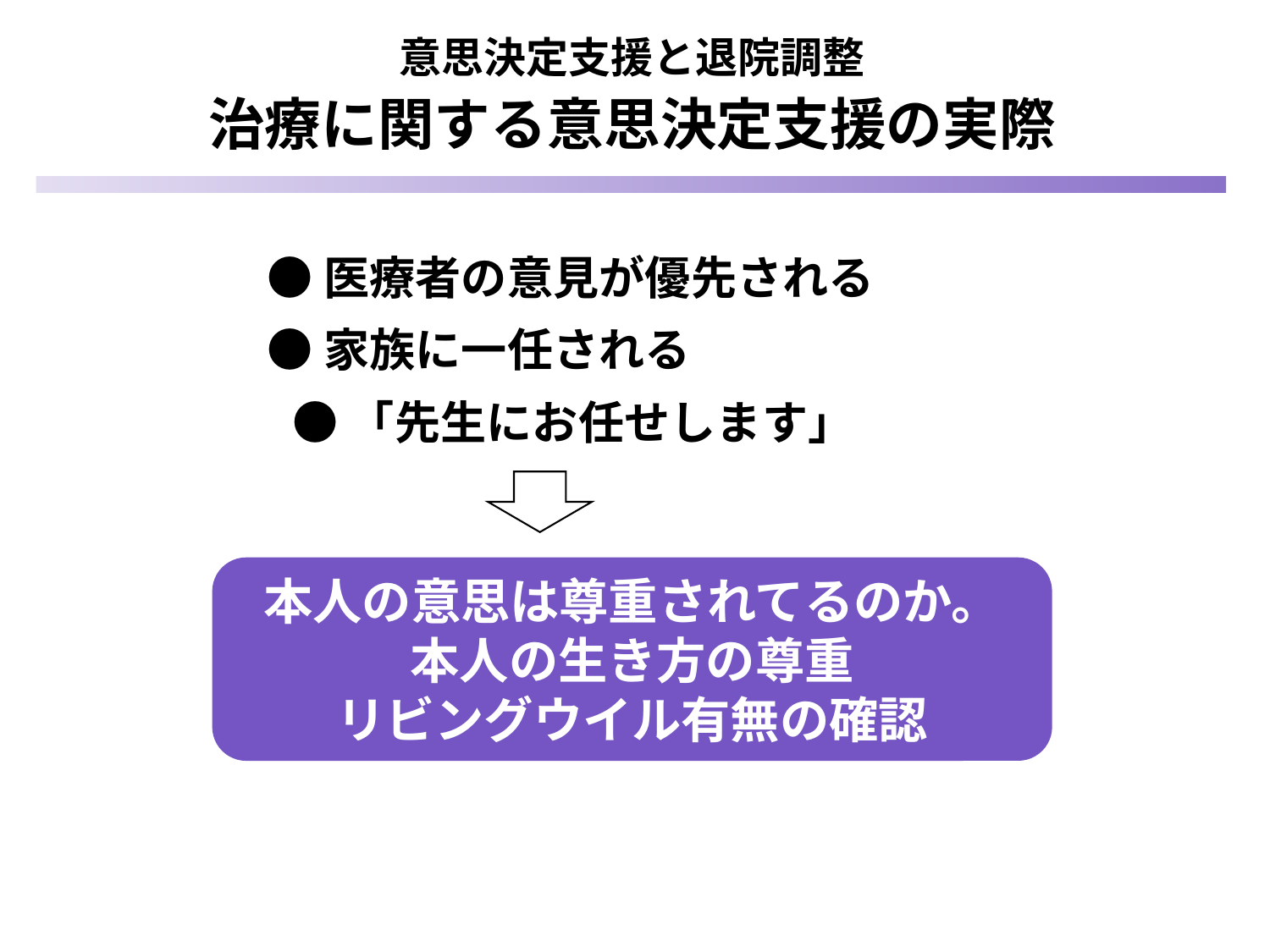

意思決定支援と退院調整
治療に関する意思決定支援の実際

　  ● 医療者の意見が優先される
　  ● 家族に一任される
　　● 「先生にお任せします」

本人の意思は尊重されてるのか。
本人の生き方の尊重
リビングウイル有無の確認